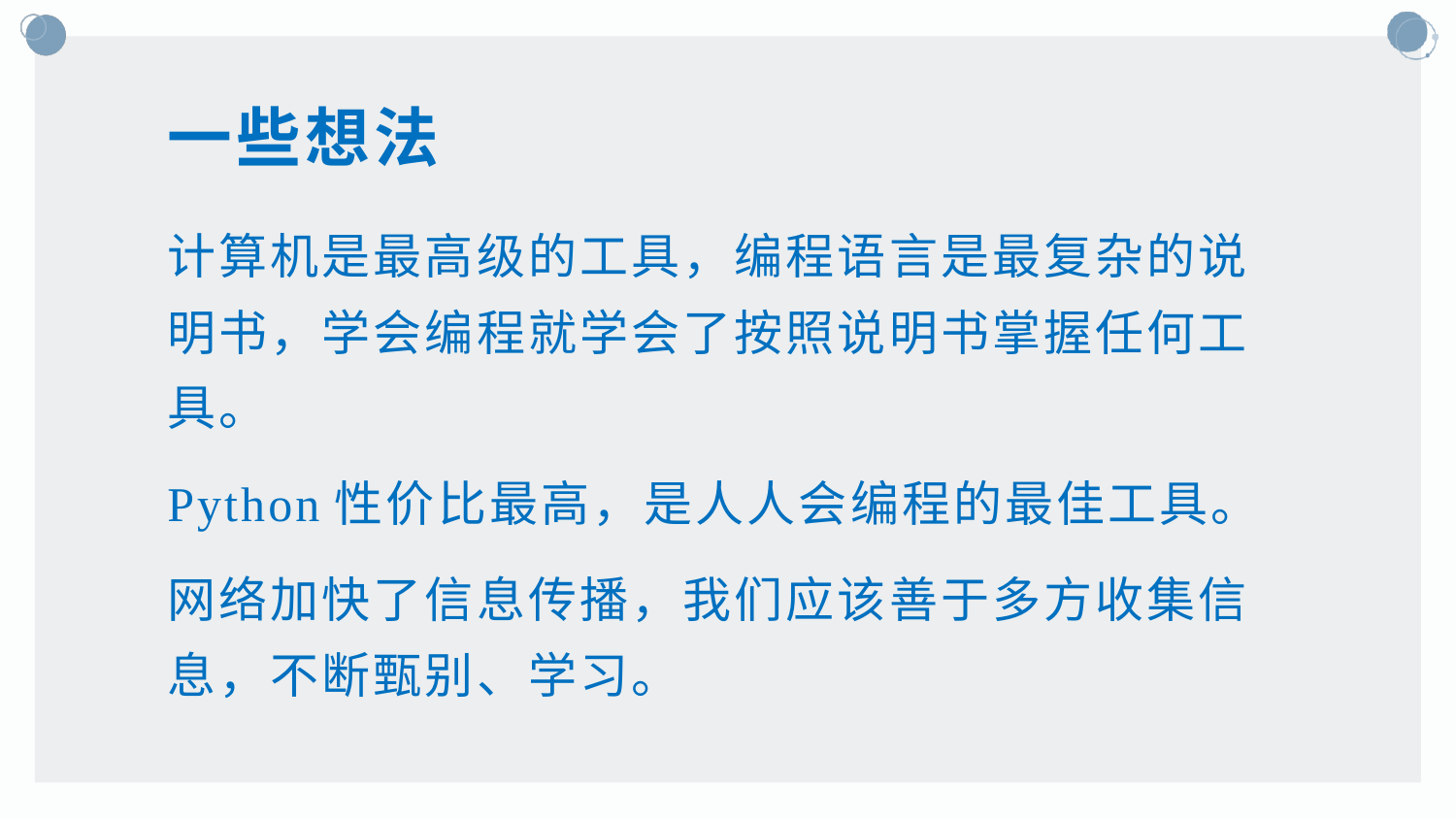

# 一些想法
计算机是最高级的工具，编程语言是最复杂的说明书，学会编程就学会了按照说明书掌握任何工具。
Python性价比最高，是人人会编程的最佳工具。
网络加快了信息传播，我们应该善于多方收集信息，不断甄别、学习。